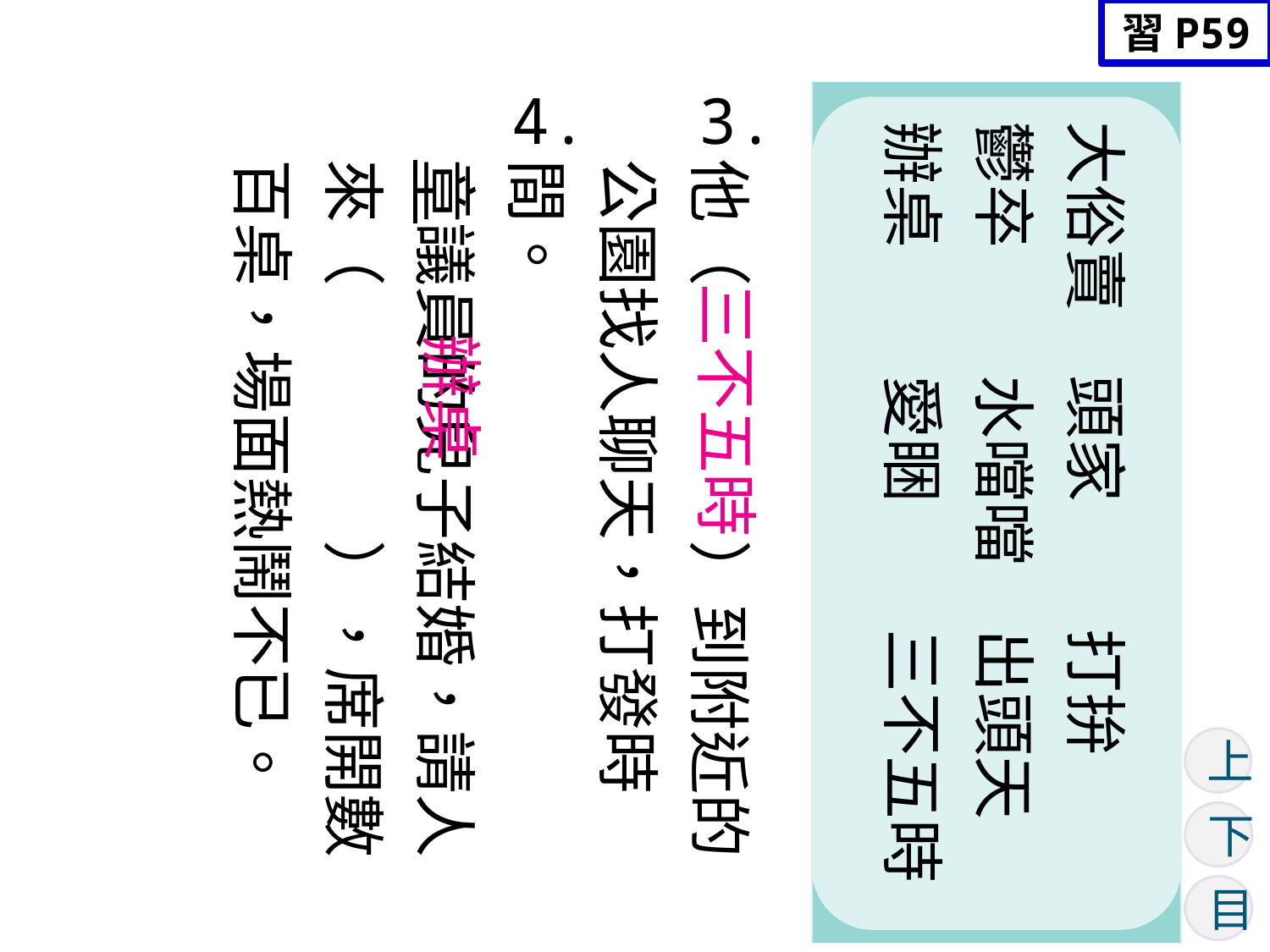

習P59
3.
他（　　　　）到附近的公園找人聊天，打發時間。
章議員的兒子結婚，請人來（　　　　），席開數百桌，場面熱鬧不已。
4.

大俗賣　頭家　　打拚
鬱卒　　水噹噹　出頭天
辦桌　　愛睏　　三不五時
三不五時
辦桌